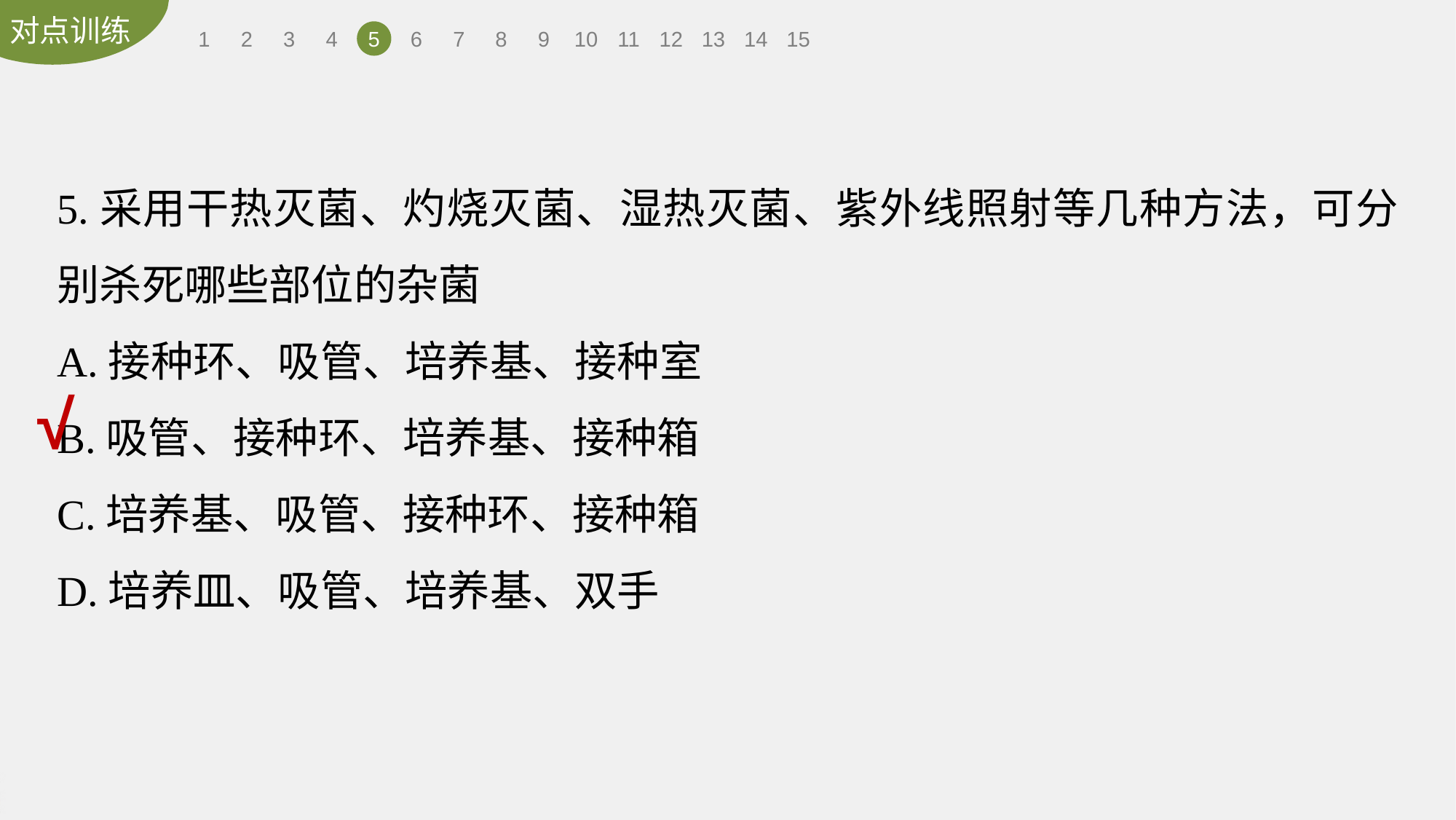

1
2
3
4
5
6
7
8
9
10
11
12
13
14
15
5.采用干热灭菌、灼烧灭菌、湿热灭菌、紫外线照射等几种方法，可分别杀死哪些部位的杂菌
A.接种环、吸管、培养基、接种室
B.吸管、接种环、培养基、接种箱
C.培养基、吸管、接种环、接种箱
D.培养皿、吸管、培养基、双手
√